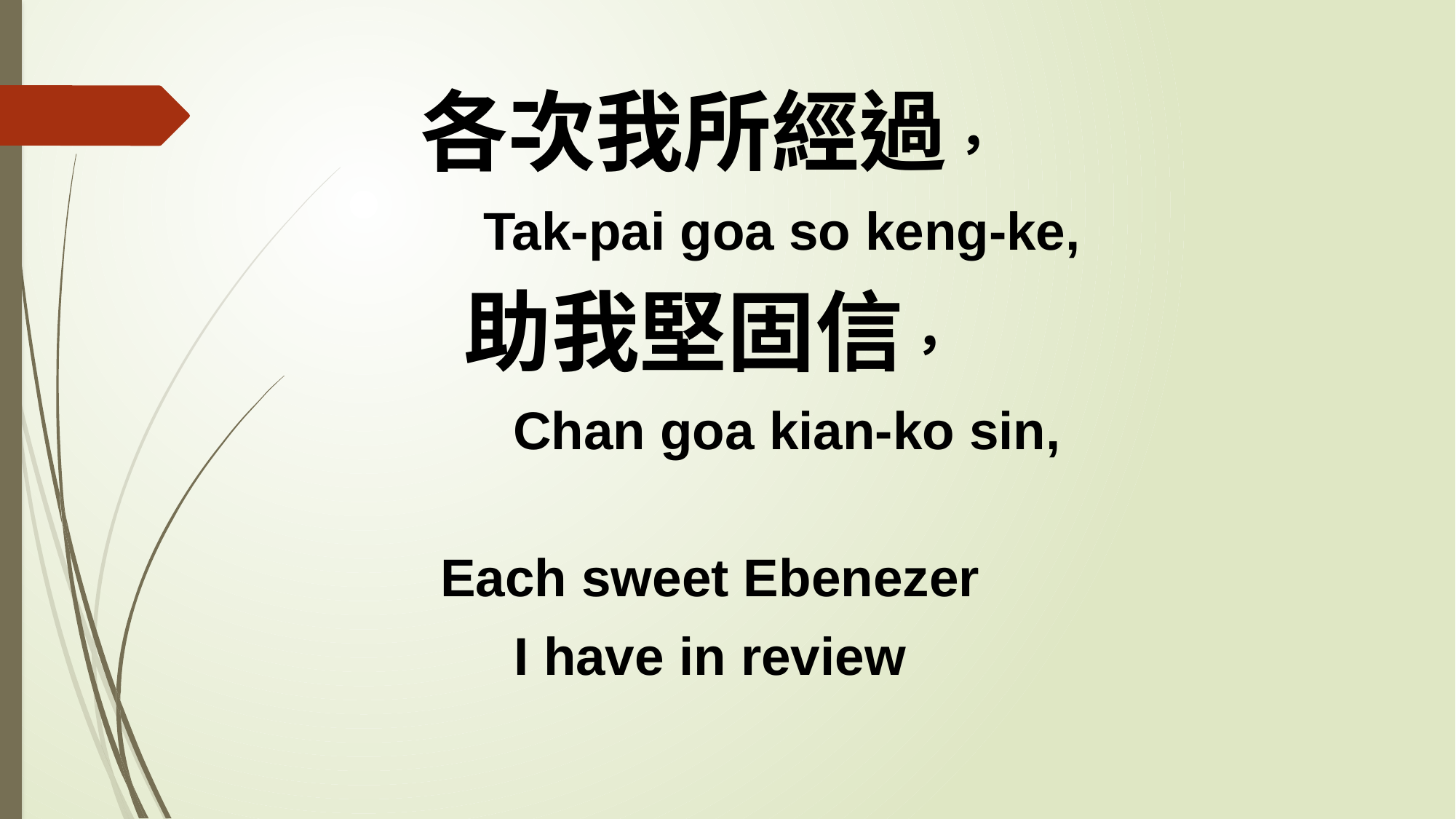

各次我所經過，
                    Tak-pai goa so keng-ke,
助我堅固信，
                      Chan goa kian-ko sin,

Each sweet Ebenezer
I have in review